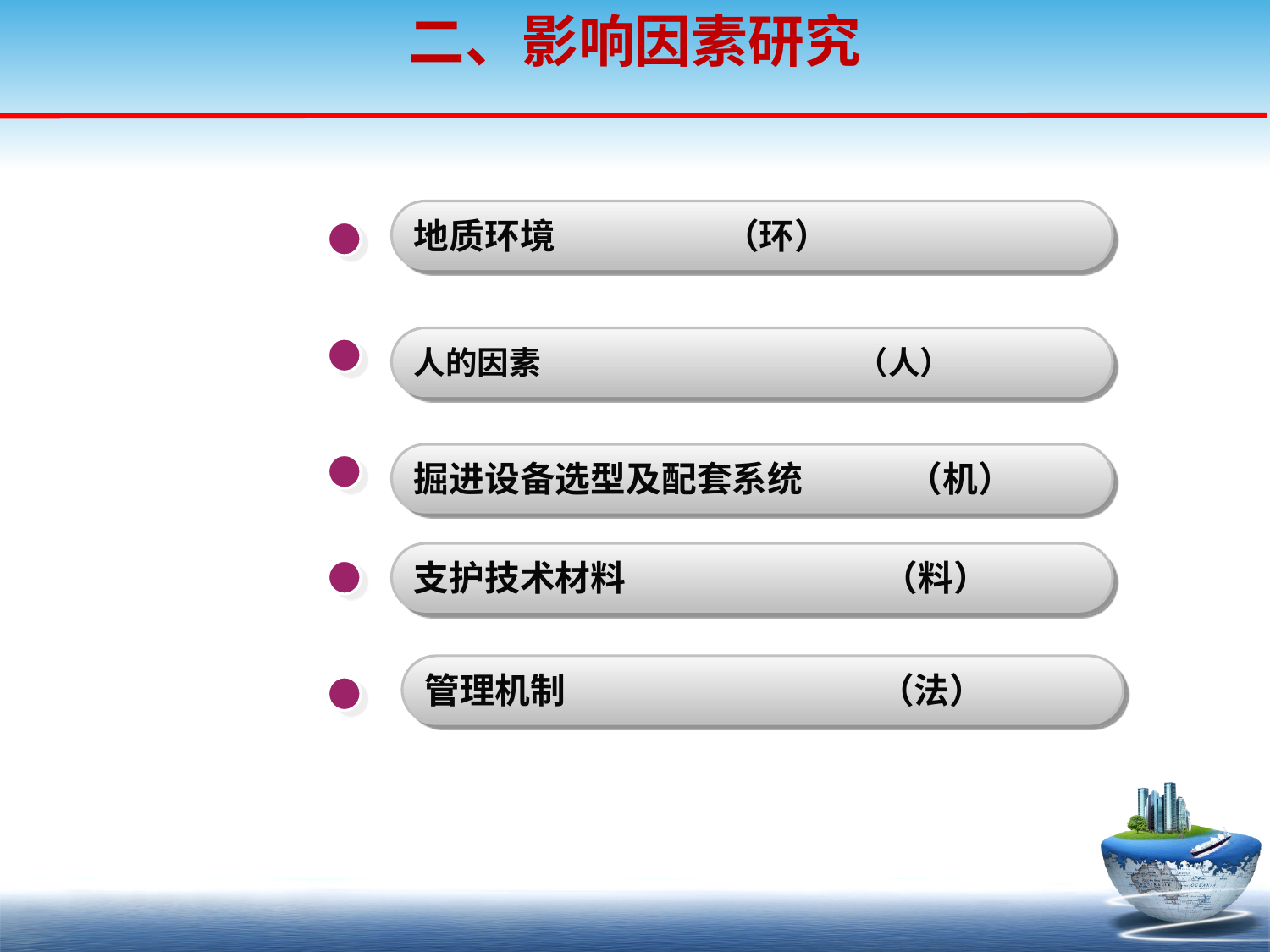

二、影响因素研究
地质环境                     （环）

人的因素                                            （人）

掘进设备选型及配套系统             （机）

支护技术材料                                （料）

管理机制                                       （法）